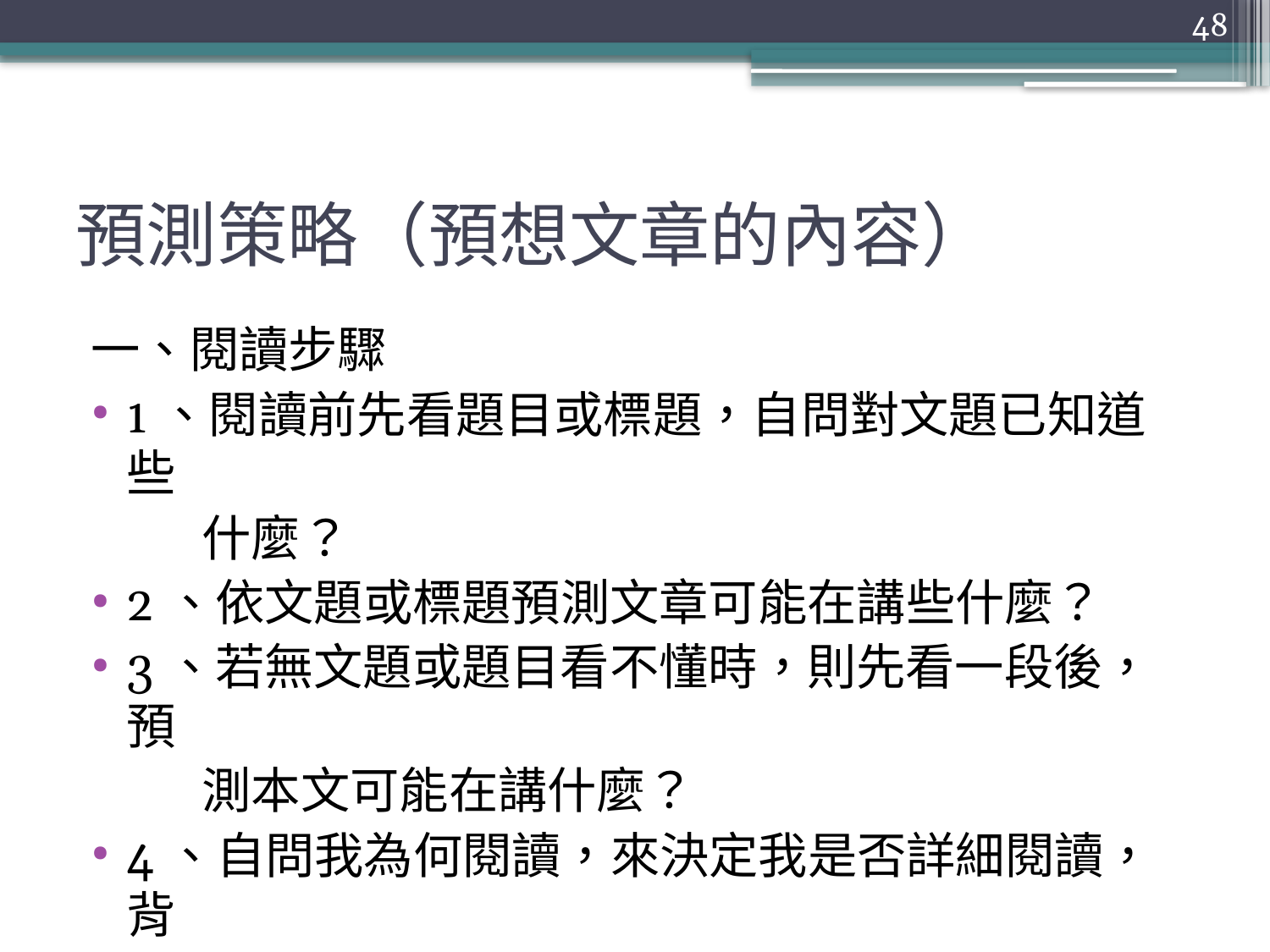

48

# 預測策略（預想文章的內容）
一、閱讀步驟
1、閱讀前先看題目或標題，自問對文題已知道些
         什麼？
2、依文題或標題預測文章可能在講些什麼？
3、若無文題或題目看不懂時，則先看一段後，預
         測本文可能在講什麼？
4、自問我為何閱讀，來決定我是否詳細閱讀，背
         誦重點，或只要大略了解即可。